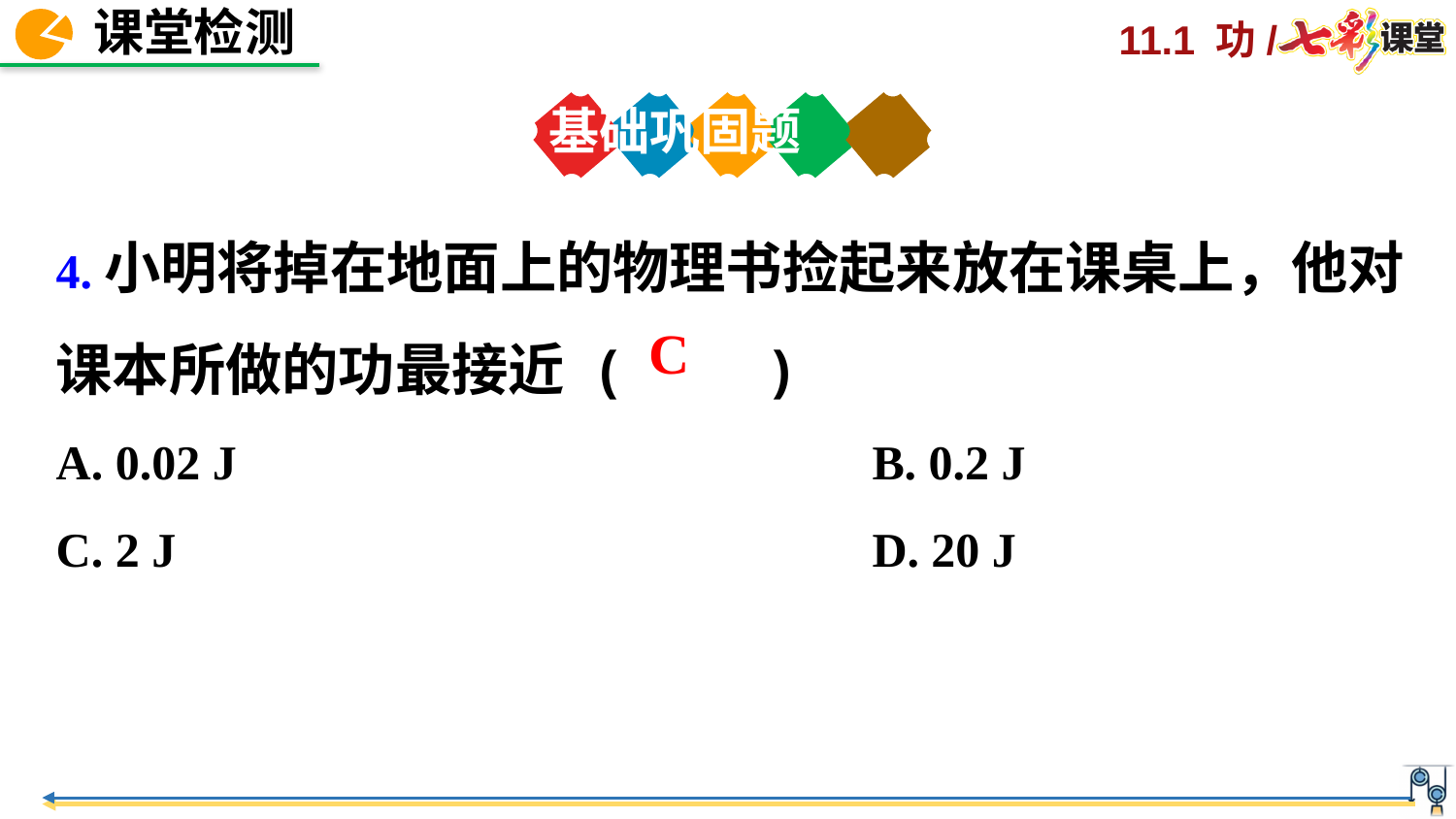

基础巩固题

4.小明将掉在地面上的物理书捡起来放在课桌上，他对课本所做的功最接近 (　　)
A. 0.02 J　　	                                               B. 0.2 J
C. 2 J　　	                                               D. 20 J
C